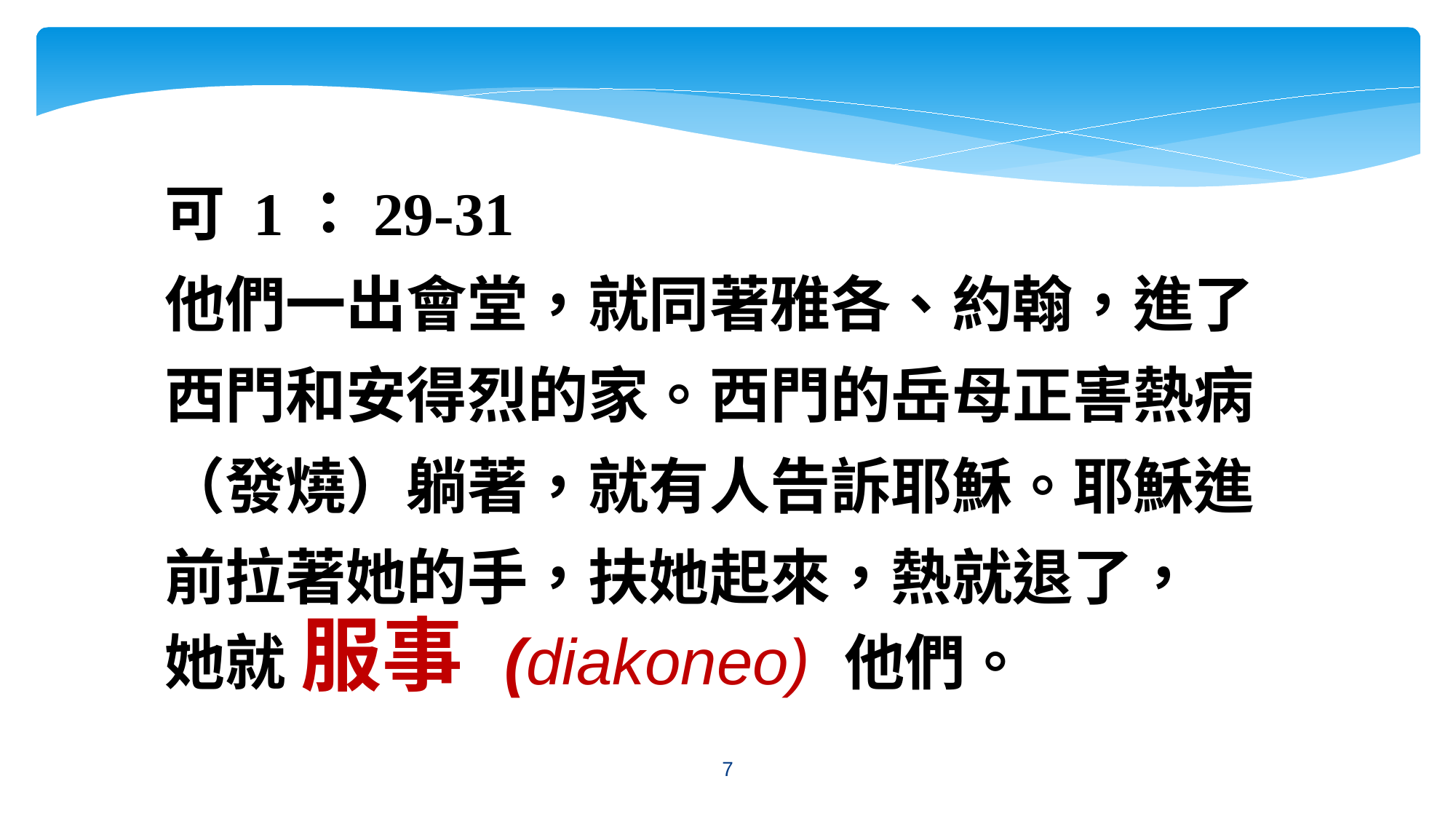

可 1：29-31
他們一出會堂，就同著雅各、約翰，進了西門和安得烈的家。西門的岳母正害熱病（發燒）躺著，就有人告訴耶穌。耶穌進前拉著她的手，扶她起來，熱就退了，
她就 服事 (diakoneo) 他們。
7